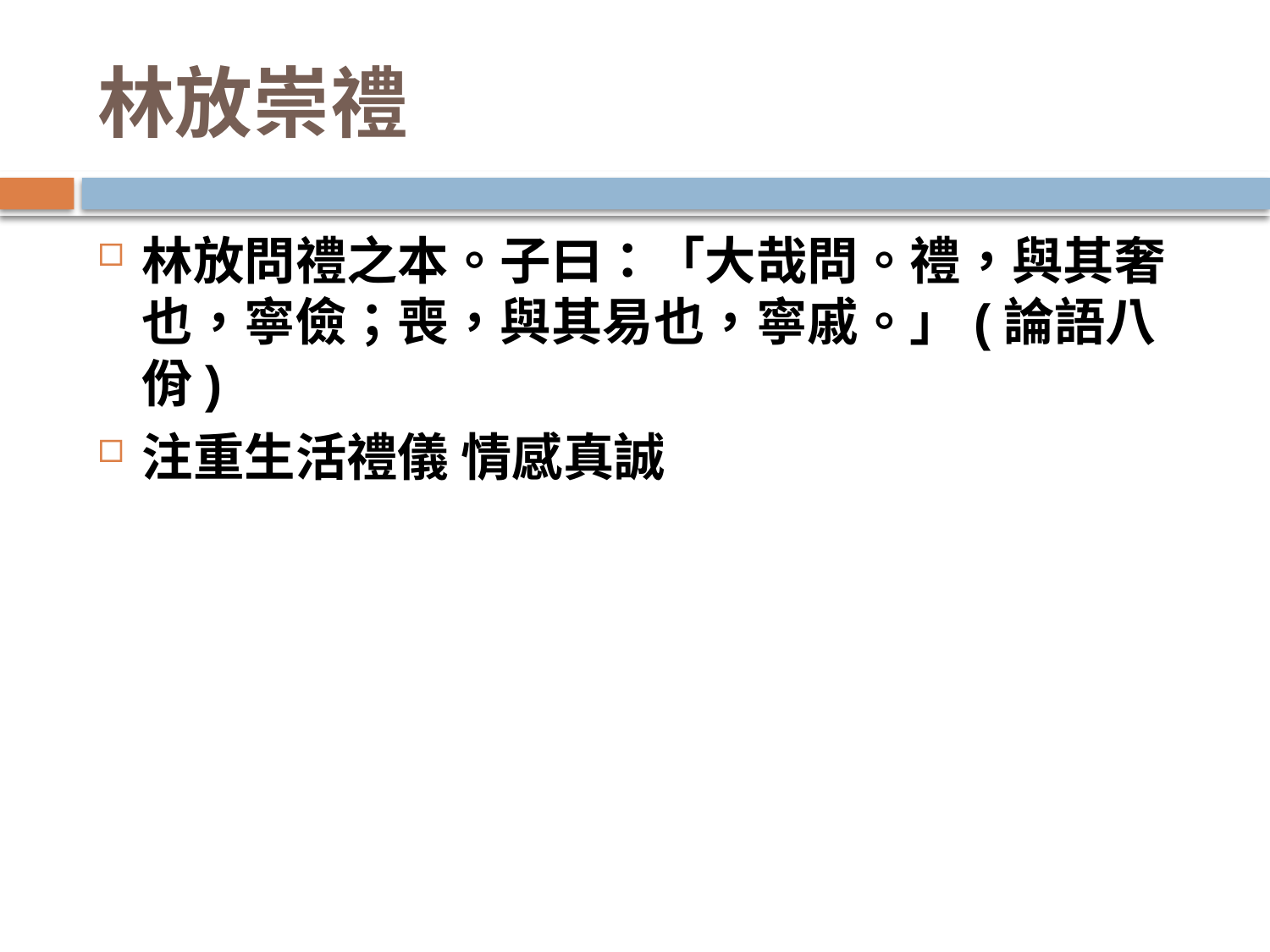

# 林放崇禮
林放問禮之本。子曰：「大哉問。禮，與其奢也，寧儉；喪，與其易也，寧戚。」(論語八佾)
注重生活禮儀 情感真誠